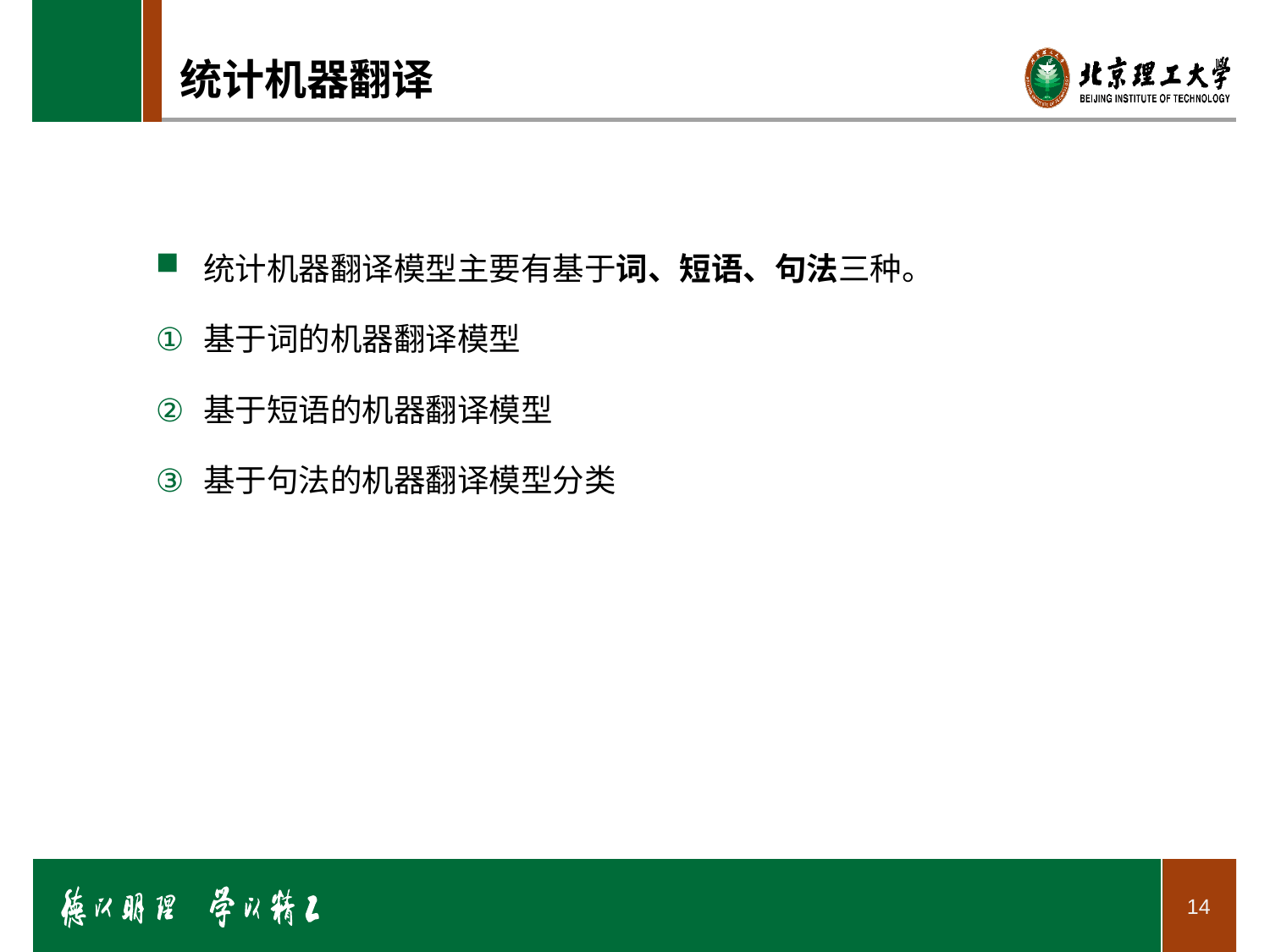

# 统计机器翻译
统计机器翻译模型主要有基于词、短语、句法三种。
基于词的机器翻译模型
基于短语的机器翻译模型
基于句法的机器翻译模型分类